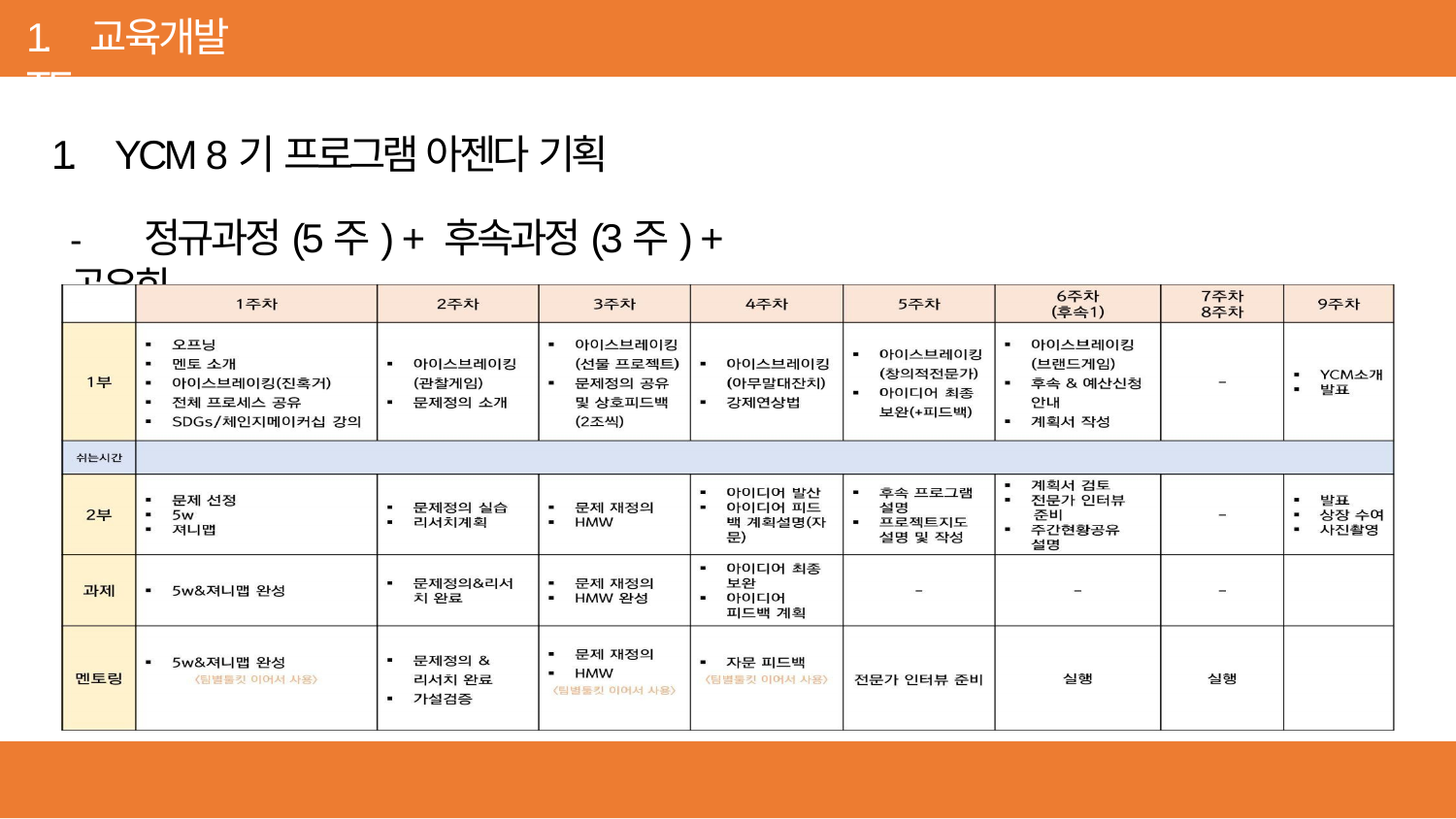

1.     교육개발TF
1.	YCM 8기 프로그램 아젠다 기획
-	정규과정(5주) + 후속과정(3주) + 공유회